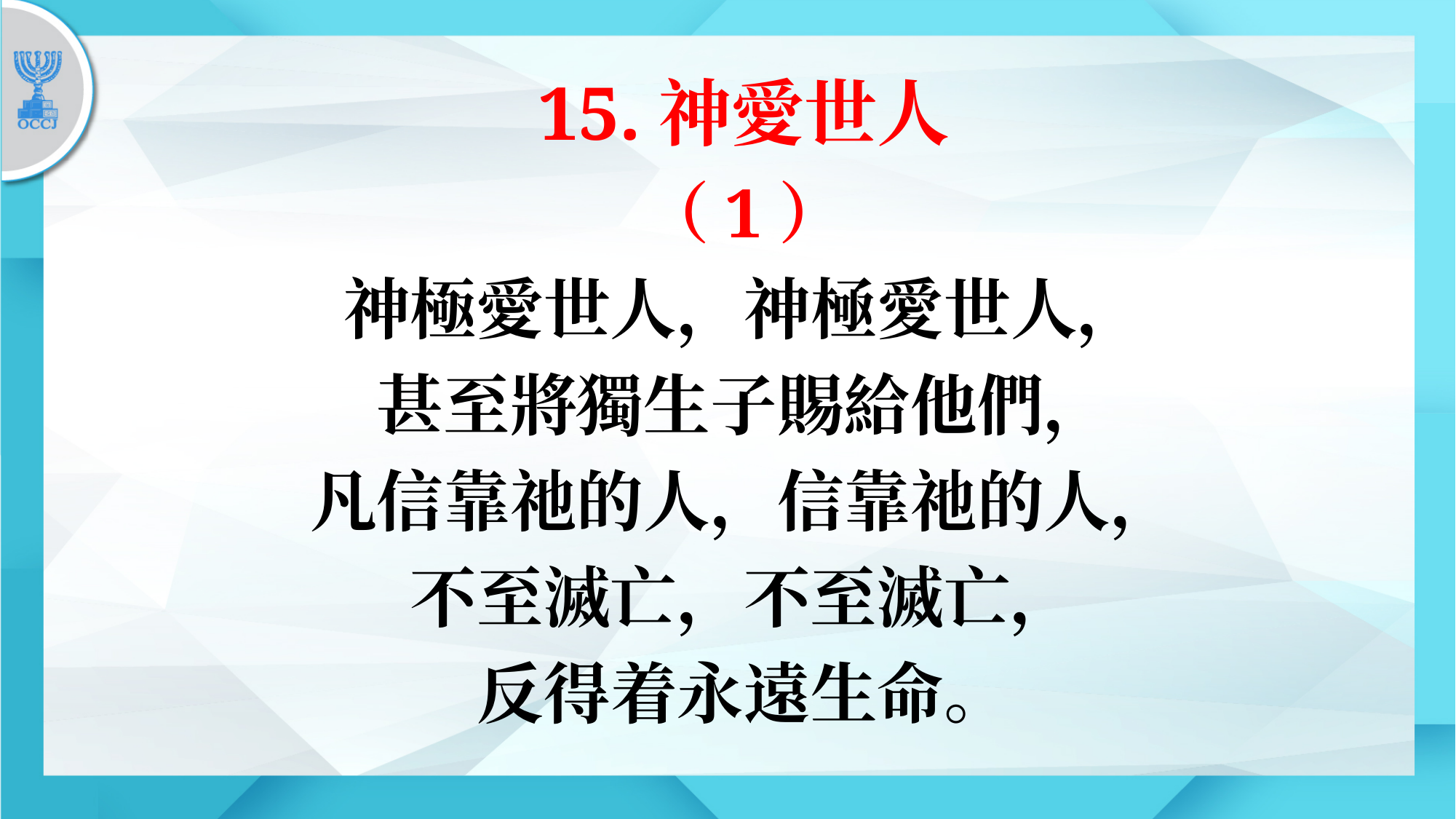

15.神愛世人
（1）
神極愛世人，神極愛世人，
甚至將獨生子賜給他們，
凡信靠祂的人，信靠祂的人，
不至滅亡，不至滅亡，
反得着永遠生命。